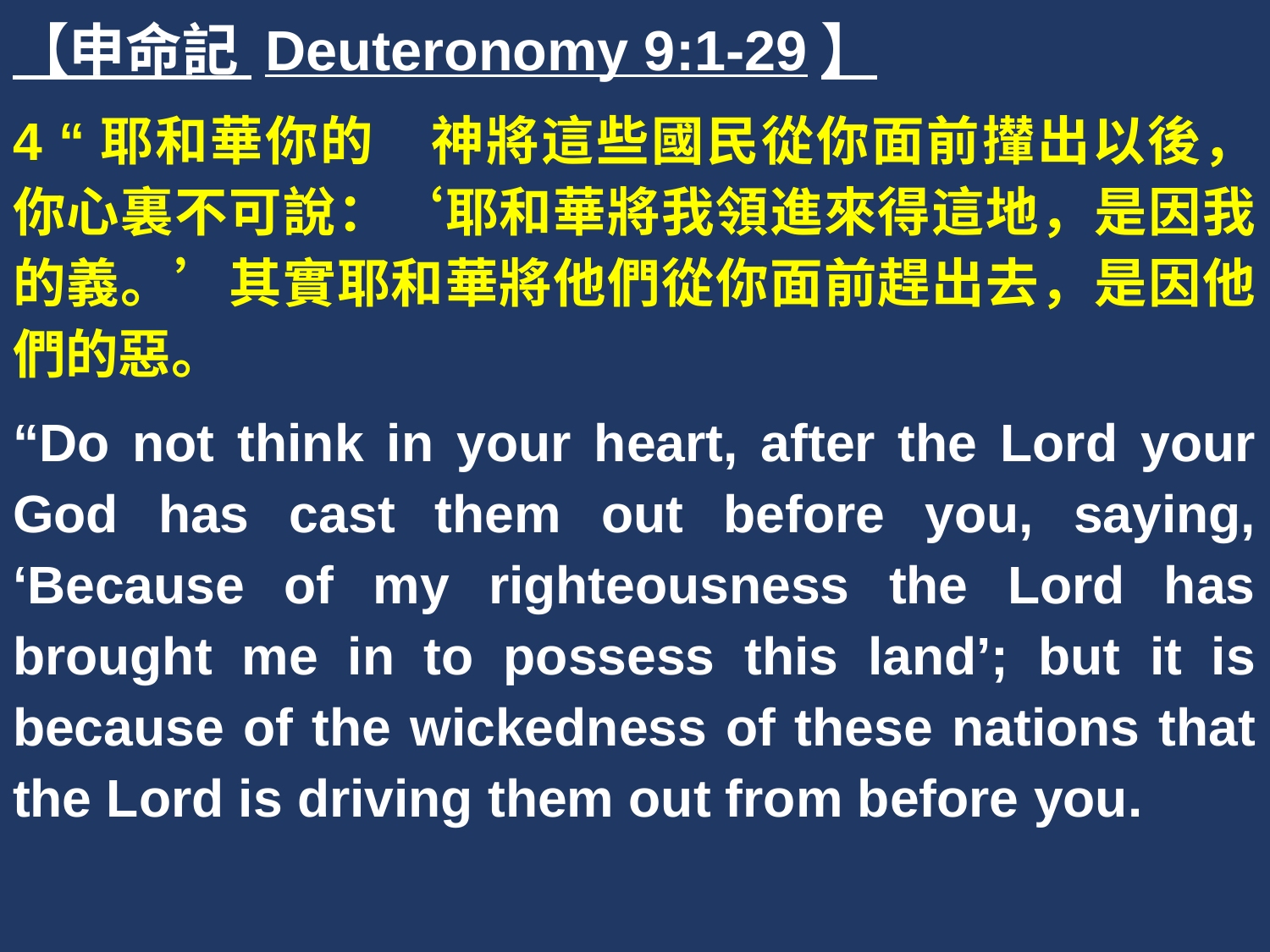

【申命記 Deuteronomy 9:1-29】
4 “耶和華你的　神將這些國民從你面前攆出以後，你心裏不可說：‘耶和華將我領進來得這地，是因我的義。’其實耶和華將他們從你面前趕出去，是因他們的惡。
“Do not think in your heart, after the Lord your God has cast them out before you, saying, ‘Because of my righteousness the Lord has brought me in to possess this land’; but it is because of the wickedness of these nations that the Lord is driving them out from before you.